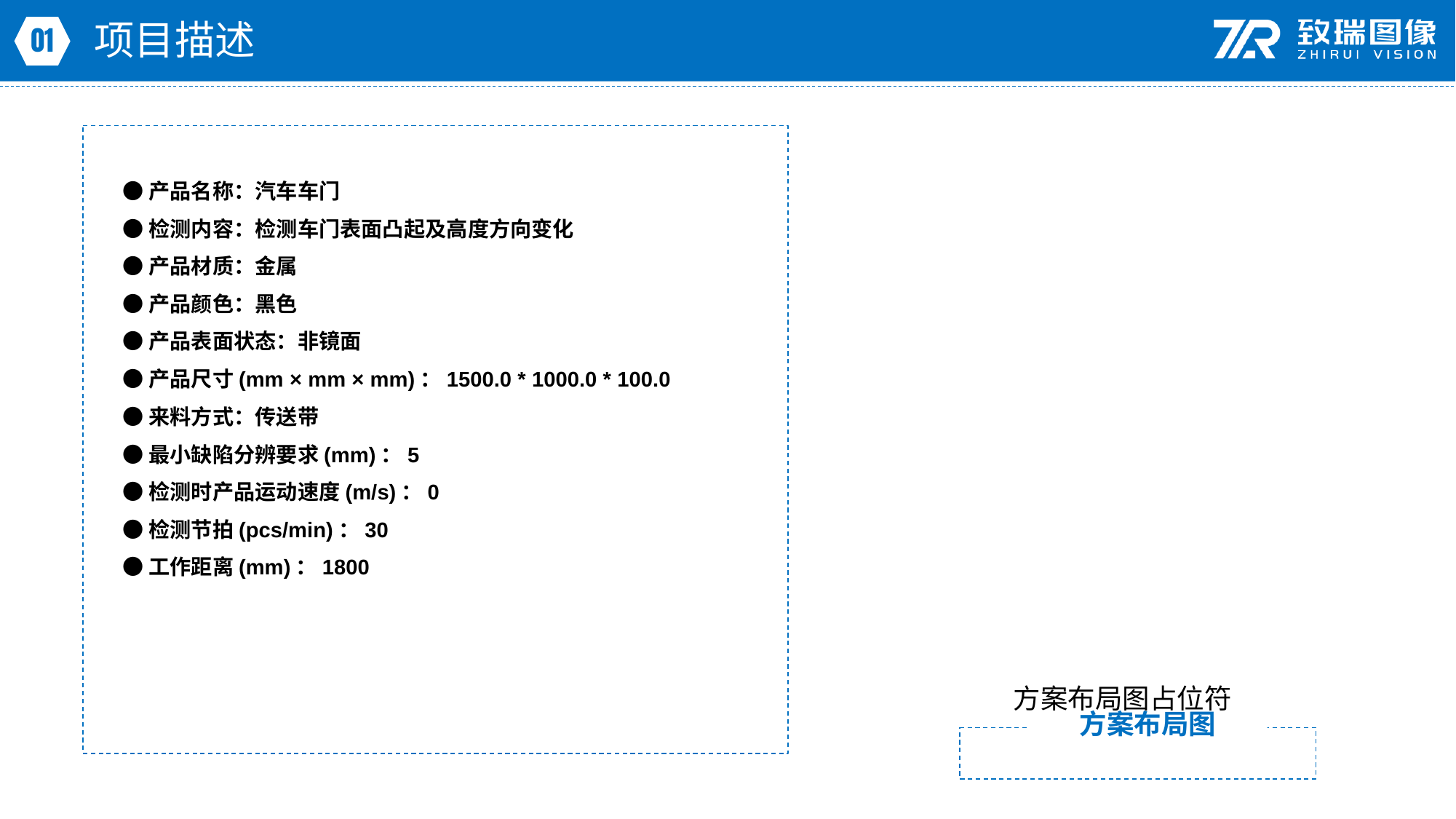

项目描述
01

●产品名称：汽车车门
●检测内容：检测车门表面凸起及高度方向变化
●产品材质：金属
●产品颜色：黑色
●产品表面状态：非镜面
●产品尺寸(mm × mm × mm)：1500.0 * 1000.0 * 100.0
●来料方式：传送带
●最小缺陷分辨要求(mm)：5
●检测时产品运动速度(m/s)：0
●检测节拍(pcs/min)：30
●工作距离(mm)：1800
方案布局图占位符
方案布局图